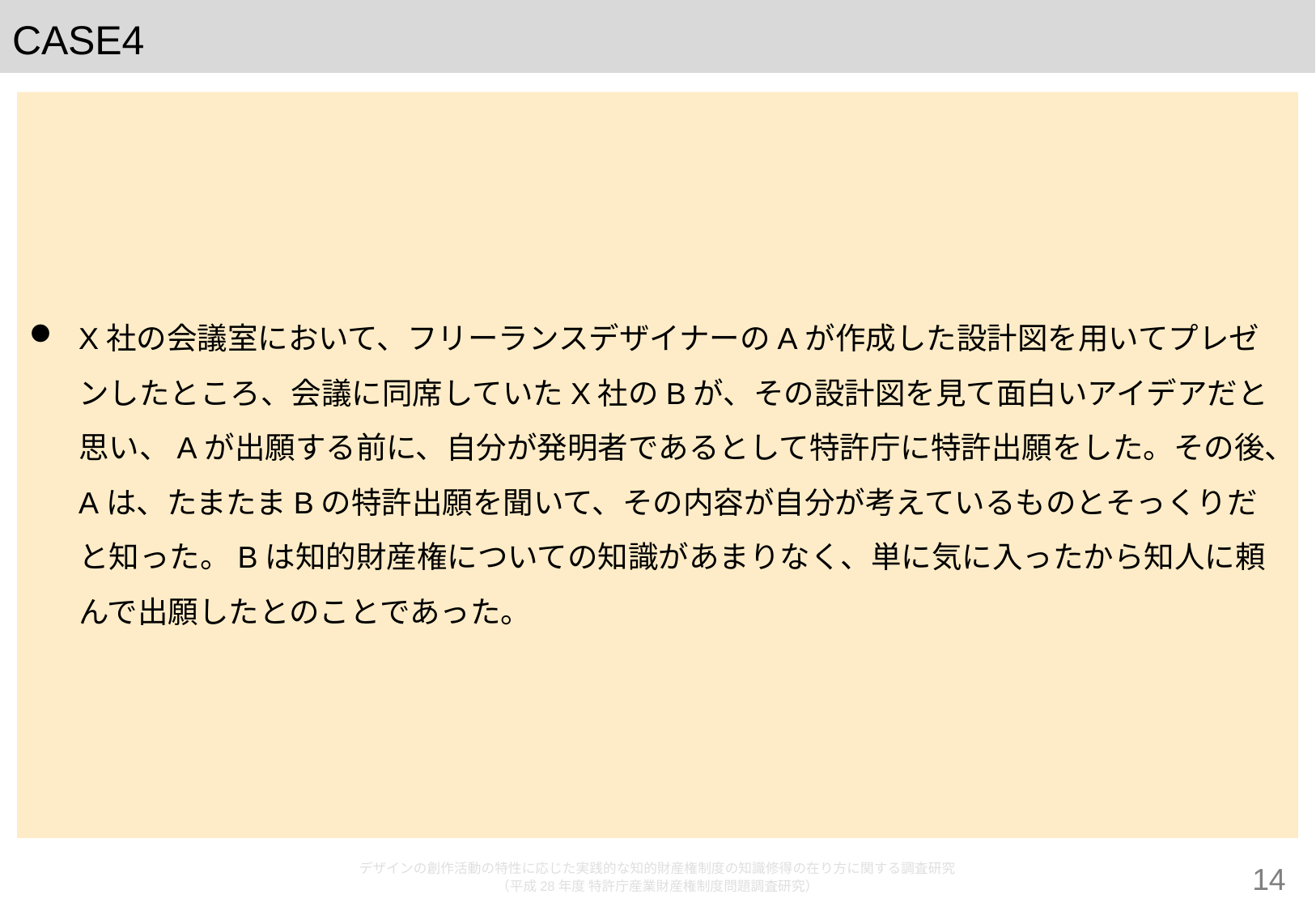

# CASE4
X社の会議室において、フリーランスデザイナーのAが作成した設計図を用いてプレゼンしたところ、会議に同席していたX社のBが、その設計図を見て面白いアイデアだと思い、Aが出願する前に、自分が発明者であるとして特許庁に特許出願をした。その後、Aは、たまたまBの特許出願を聞いて、その内容が自分が考えているものとそっくりだと知った。Bは知的財産権についての知識があまりなく、単に気に入ったから知人に頼んで出願したとのことであった。
デザインの創作活動の特性に応じた実践的な知的財産権制度の知識修得の在り方に関する調査研究
（平成28年度 特許庁産業財産権制度問題調査研究）
14